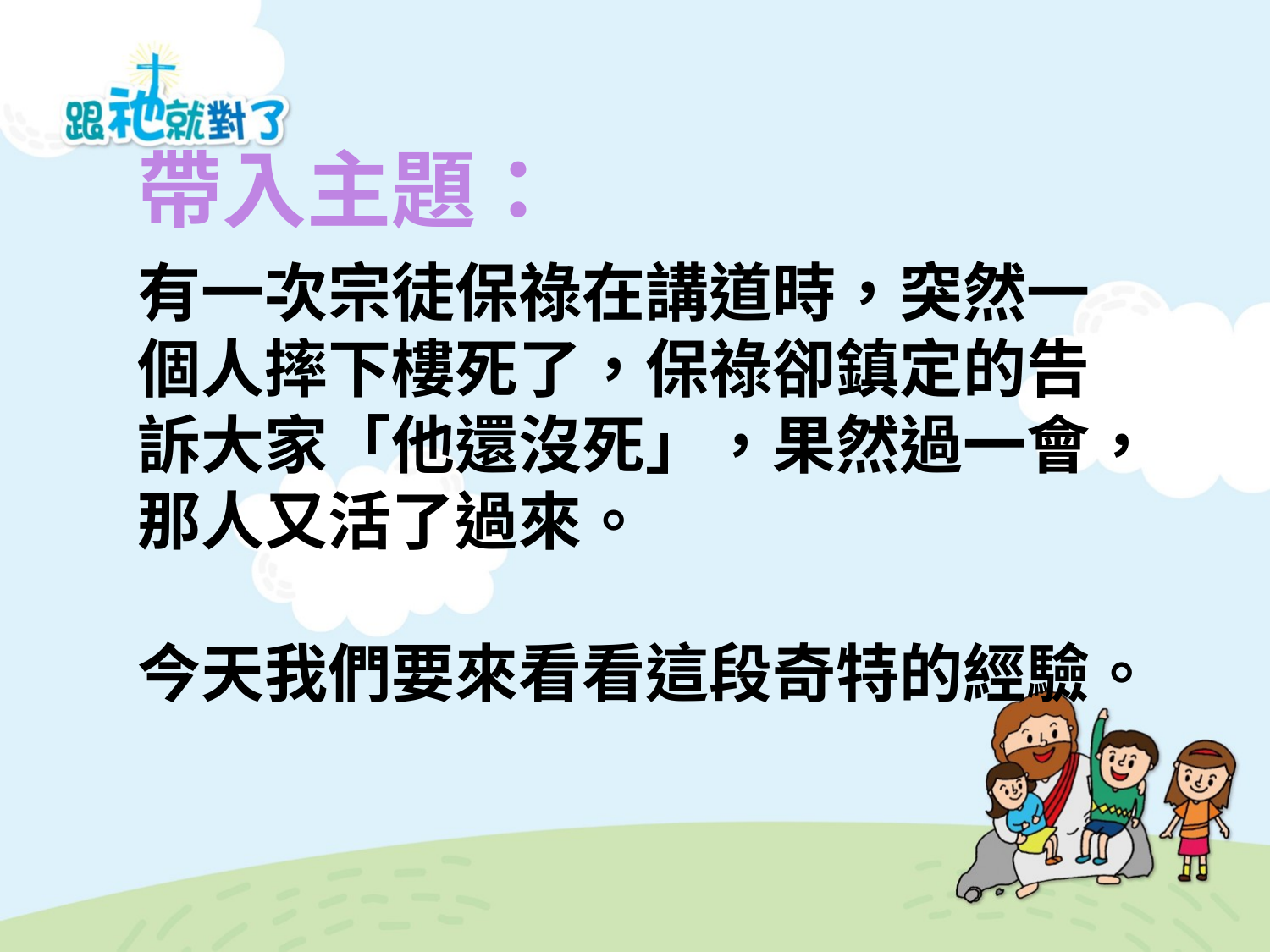

帶入主題：
有一次宗徒保祿在講道時，突然一個人摔下樓死了，保祿卻鎮定的告訴大家「他還沒死」，果然過一會，那人又活了過來。

今天我們要來看看這段奇特的經驗。